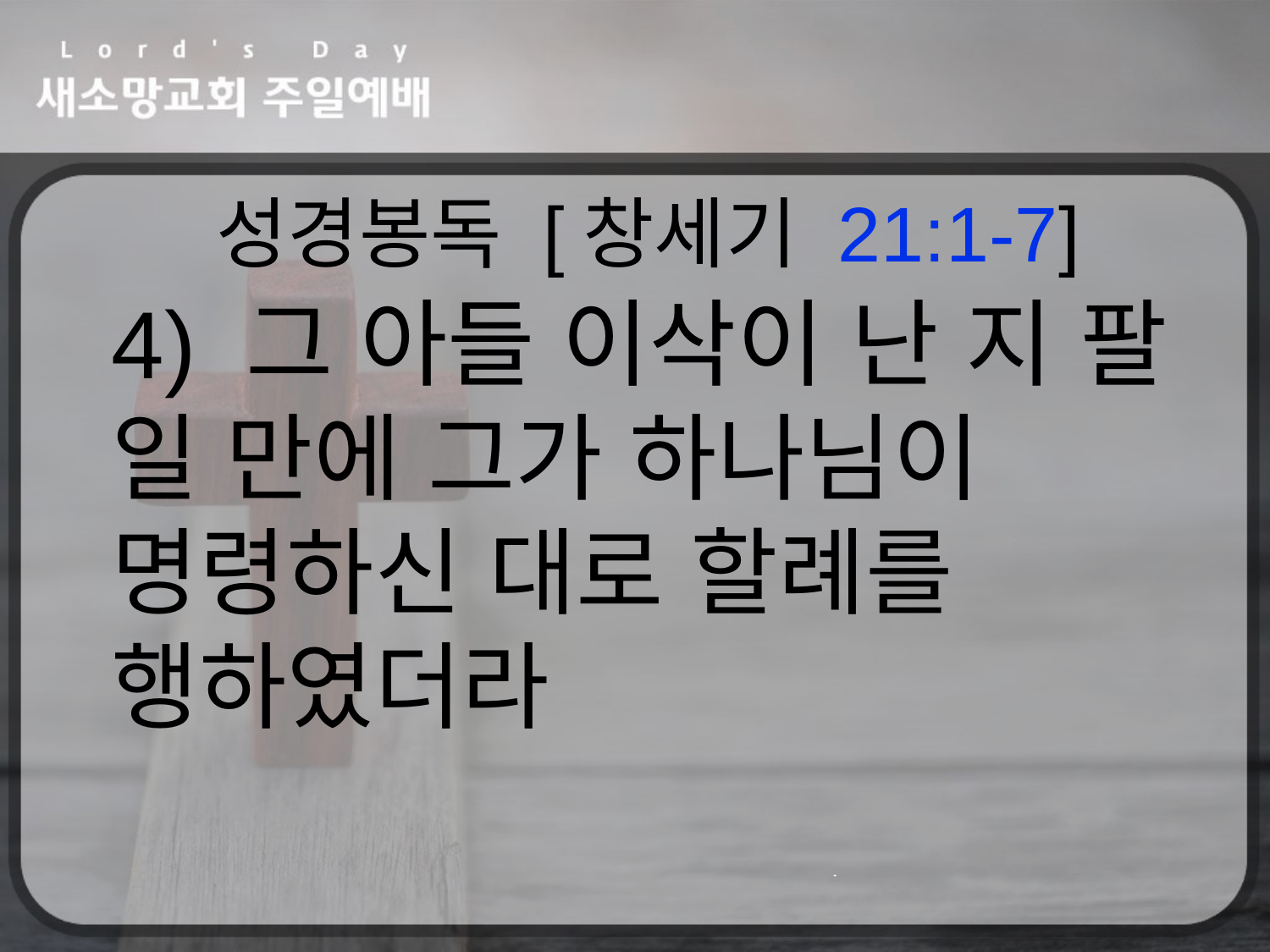

성경봉독 [창세기 21:1-7]
4) 그 아들 이삭이 난 지 팔 일 만에 그가 하나님이 명령하신 대로 할례를 행하였더라